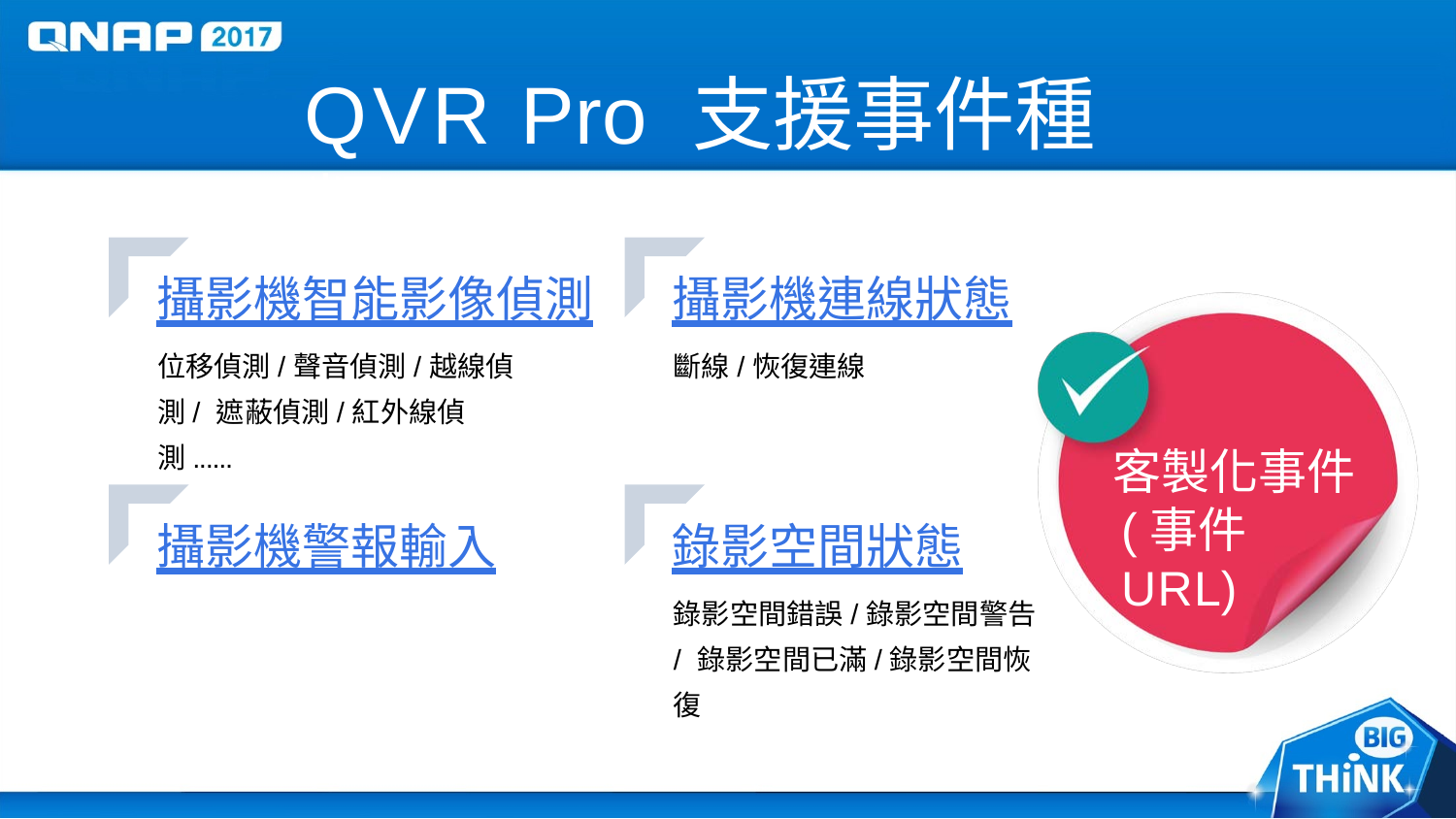

# QVR Pro 支援事件種類

攝影機智能影像偵測
位移偵測/聲音偵測/越線偵測/ 遮蔽偵測/紅外線偵測......
攝影機連線狀態
斷線/恢復連線

客製化事件
(事件URL)

攝影機警報輸入
錄影空間狀態
錄影空間錯誤/錄影空間警告/ 錄影空間已滿/錄影空間恢復